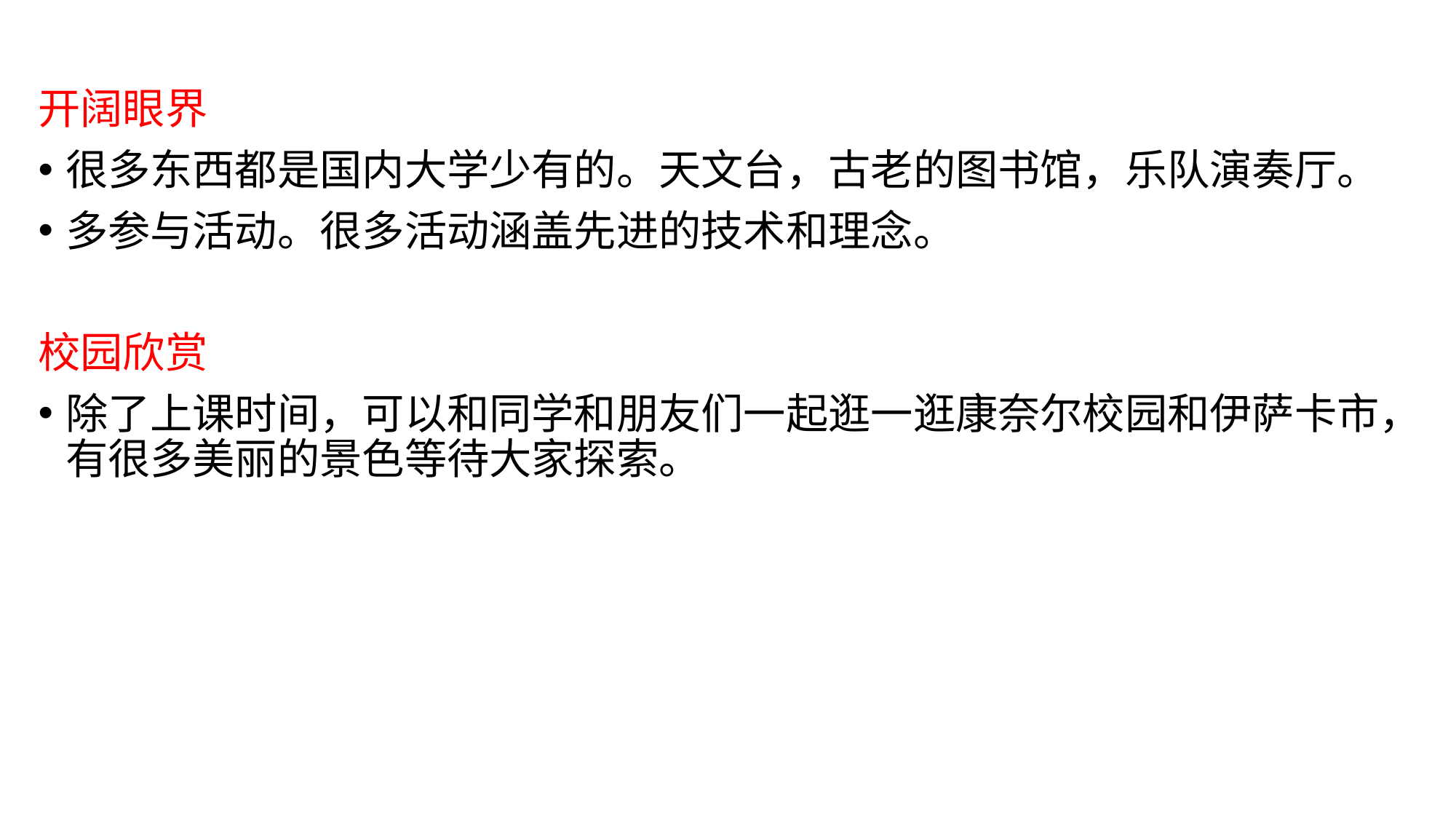

开阔眼界
很多东西都是国内大学少有的。天文台，古老的图书馆，乐队演奏厅。
多参与活动。很多活动涵盖先进的技术和理念。

校园欣赏
除了上课时间，可以和同学和朋友们一起逛一逛康奈尔校园和伊萨卡市，有很多美丽的景色等待大家探索。